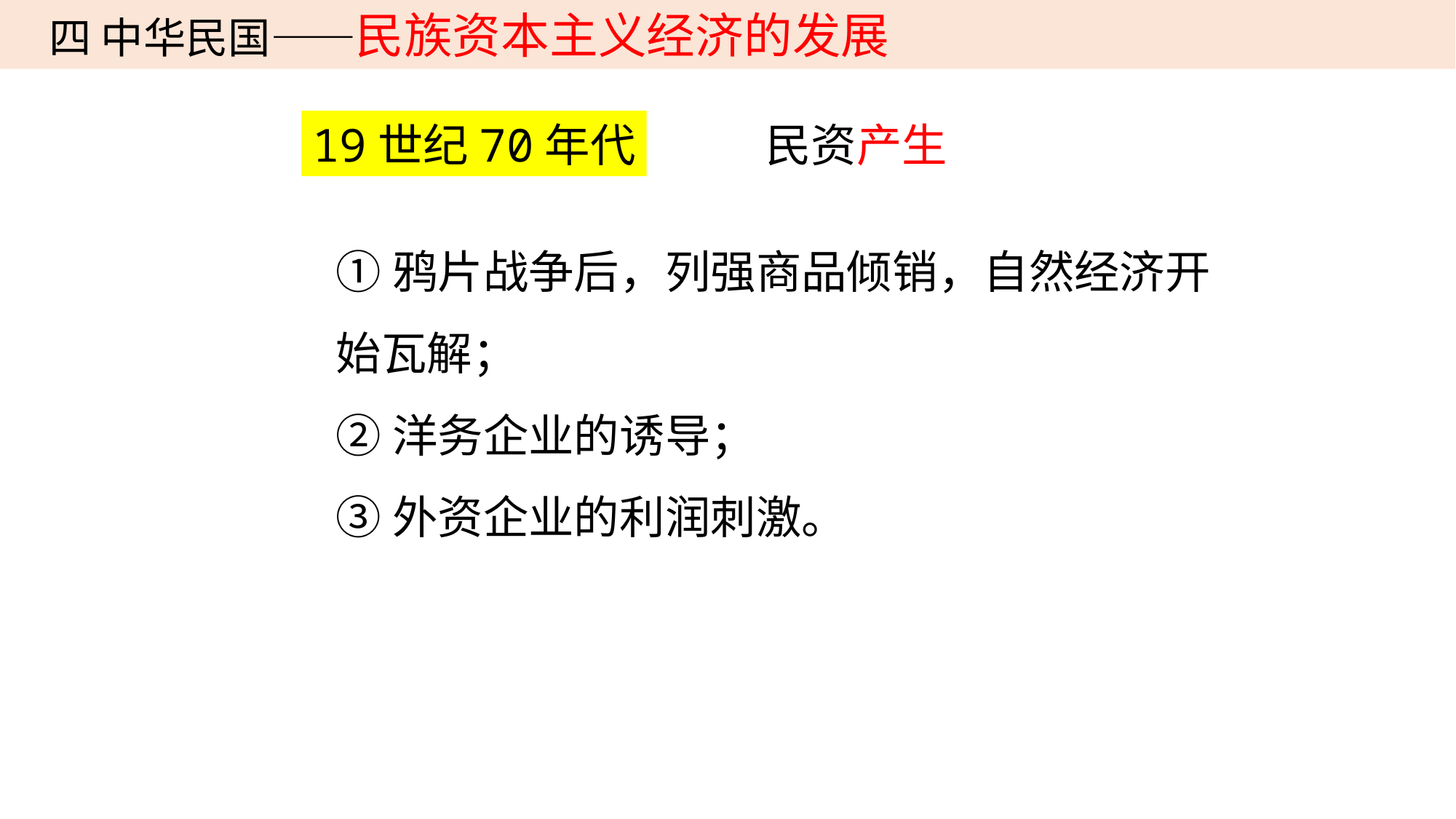

四 中华民国——民族资本主义经济的发展
19世纪70年代
民资产生
①鸦片战争后，列强商品倾销，自然经济开始瓦解；
②洋务企业的诱导；
③外资企业的利润刺激。